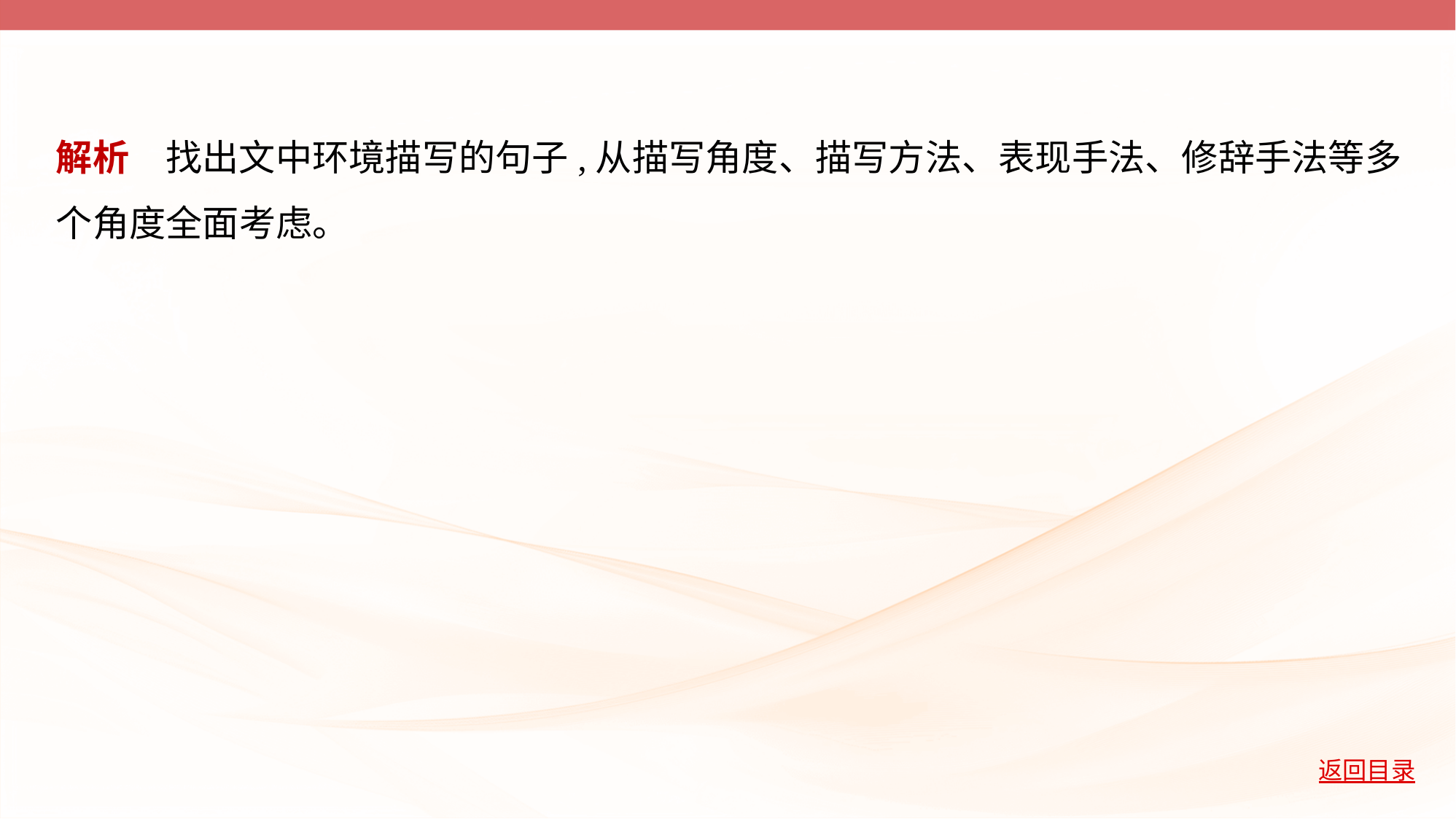

解析　找出文中环境描写的句子,从描写角度、描写方法、表现手法、修辞手法等多
个角度全面考虑。